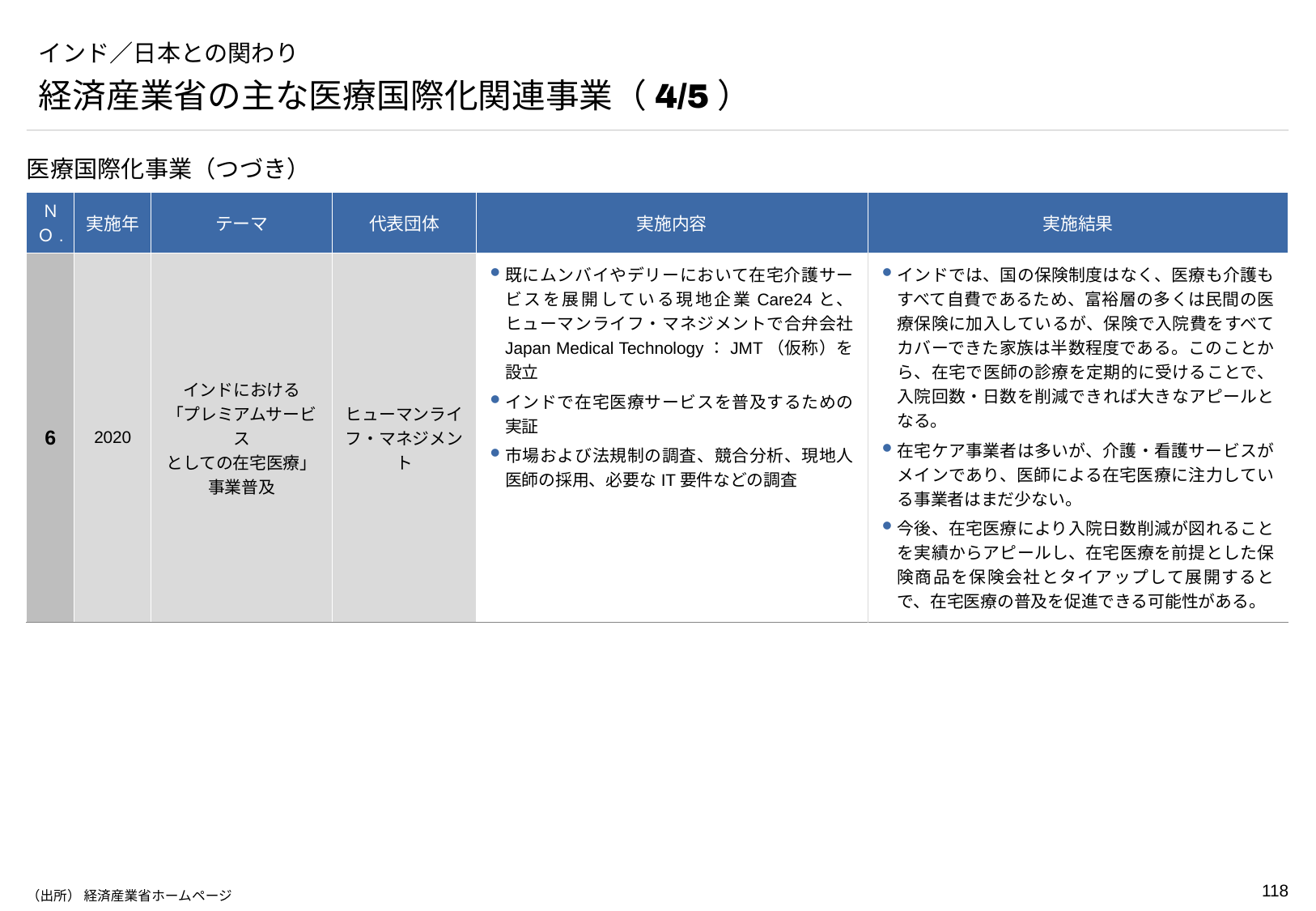

# インド／日本との関わり
経済産業省の主な医療国際化関連事業（4/5）
医療国際化事業（つづき）
| ＮＯ. | 実施年 | テーマ | 代表団体 | 実施内容 | 実施結果 |
| --- | --- | --- | --- | --- | --- |
| 6 | 2020 | インドにおける 「プレミアムサービス としての在宅医療」 事業普及 | ヒューマンライフ・マネジメント | 既にムンバイやデリーにおいて在宅介護サービスを展開している現地企業Care24と、ヒューマンライフ・マネジメントで合弁会社 Japan Medical Technology：JMT（仮称）を設立 インドで在宅医療サービスを普及するための実証 市場および法規制の調査、競合分析、現地人医師の採用、必要なIT要件などの調査 | インドでは、国の保険制度はなく、医療も介護もすべて自費であるため、富裕層の多くは民間の医療保険に加入しているが、保険で入院費をすべてカバーできた家族は半数程度である。このことから、在宅で医師の診療を定期的に受けることで、入院回数・日数を削減できれば大きなアピールとなる。 在宅ケア事業者は多いが、介護・看護サービスがメインであり、医師による在宅医療に注力している事業者はまだ少ない。 今後、在宅医療により入院日数削減が図れることを実績からアピールし、在宅医療を前提とした保険商品を保険会社とタイアップして展開するとで、在宅医療の普及を促進できる可能性がある。 |
（出所） 経済産業省ホームページ